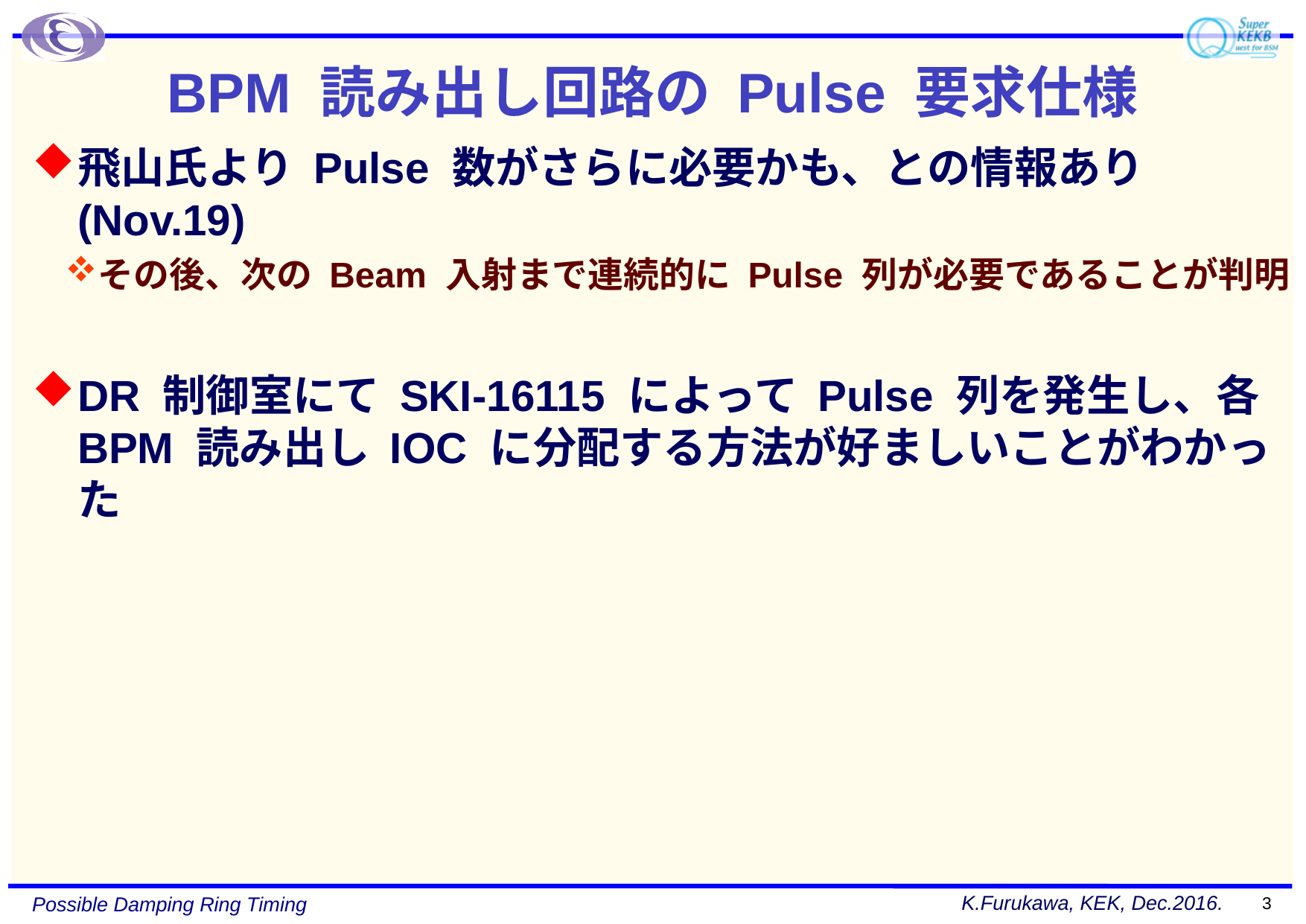

# BPM 読み出し回路の Pulse 要求仕様
飛山氏より Pulse 数がさらに必要かも、との情報あり (Nov.19)
その後、次の Beam 入射まで連続的に Pulse 列が必要であることが判明

DR 制御室にて SKI-16115 によって Pulse 列を発生し、各 BPM 読み出し IOC に分配する方法が好ましいことがわかった

3